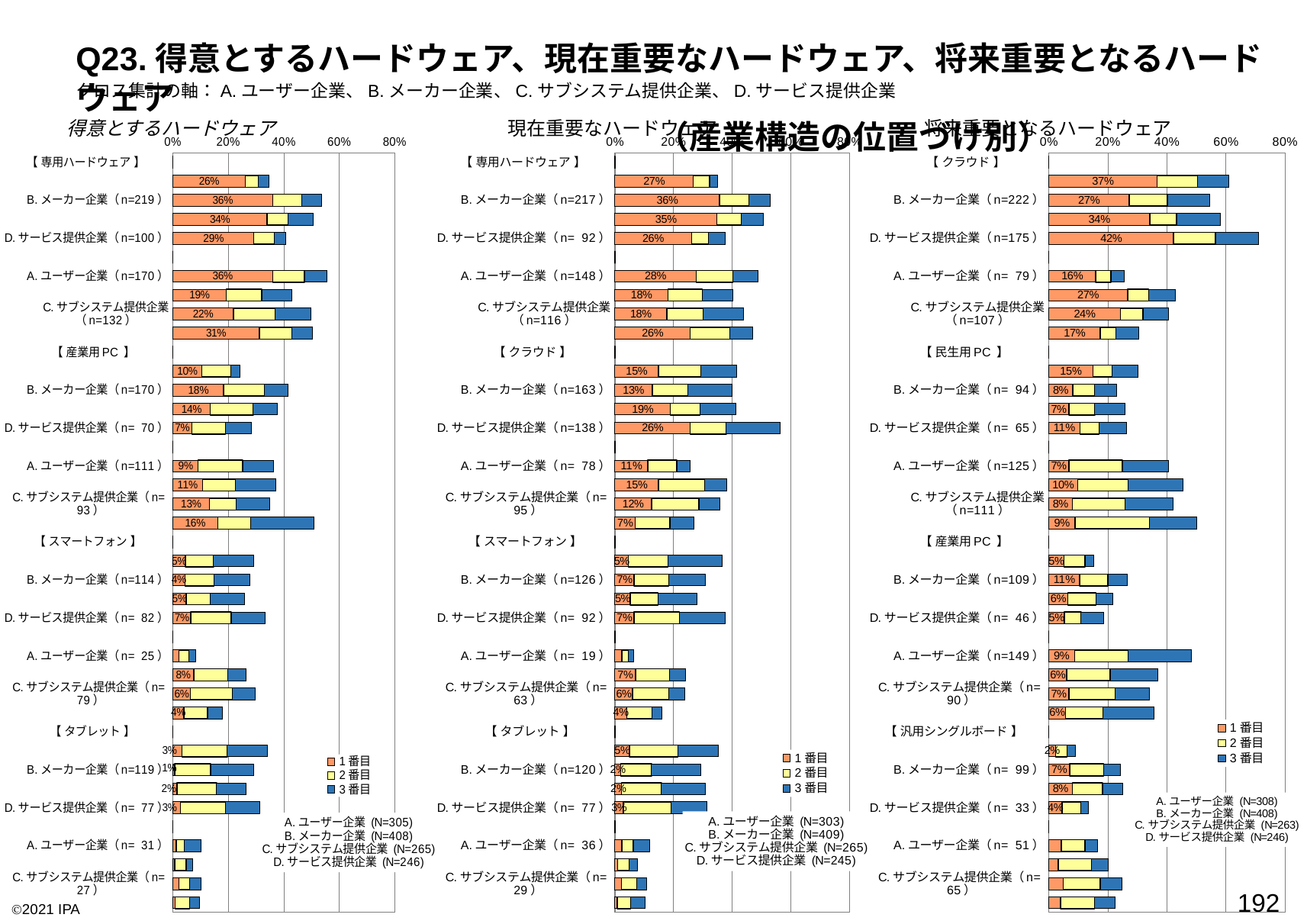

Q23.得意とするハードウェア、現在重要なハードウェア、将来重要となるハードウェア
                                                                             （産業構造の位置づけ別）
クロス集計の軸：A.ユーザー企業、B.メーカー企業、C.サブシステム提供企業、D.サービス提供企業
得意とするハードウェア
現在重要なハードウェア
将来重要となるハードウェア

### Chart:

| Category | 1番目 | 2番目 | 3番目 |
|---|---|---|---|
| 【 専用ハードウェア 】        | 0.0 | 0.0 | 0.0 |
| A.ユーザー企業（n=106） | 0.26229508196721313 | 0.04590163934426229 | 0.03934426229508197 |
| B.メーカー企業（n=219） | 0.3602941176470588 | 0.1053921568627451 | 0.07107843137254902 |
| C.サブシステム提供企業（n=134） | 0.33962264150943394 | 0.07547169811320754 | 0.09056603773584905 |
| D.サービス提供企業（n=100） | 0.2926829268292683 | 0.07317073170731707 | 0.04065040650406504 |
| 【 民生用PC 】           | 0.0 | 0.0 | 0.0 |
| A.ユーザー企業（n=170） | 0.36065573770491804 | 0.11475409836065574 | 0.08196721311475409 |
| B.メーカー企業（n=175） | 0.19362745098039216 | 0.12745098039215685 | 0.10784313725490197 |
| C.サブシステム提供企業（n=132） | 0.2188679245283019 | 0.1509433962264151 | 0.12830188679245283 |
| D.サービス提供企業（n=124） | 0.3130081300813008 | 0.11788617886178862 | 0.07317073170731707 |
| 【 産業用PC 】           | 0.0 | 0.0 | 0.0 |
| A.ユーザー企業（n=  74） | 0.10491803278688525 | 0.10491803278688525 | 0.03278688524590164 |
| B.メーカー企業（n=170） | 0.18382352941176472 | 0.14705882352941177 | 0.0857843137254902 |
| C.サブシステム提供企業（n=100） | 0.13584905660377358 | 0.15471698113207547 | 0.08679245283018867 |
| D.サービス提供企業（n=  70） | 0.06910569105691057 | 0.12195121951219512 | 0.09349593495934959 |
| 【 クラウド 】            | 0.0 | 0.0 | 0.0 |
| A.ユーザー企業（n=111） | 0.09180327868852459 | 0.16065573770491803 | 0.11147540983606558 |
| B.メーカー企業（n=152） | 0.10784313725490197 | 0.11764705882352941 | 0.14705882352941177 |
| C.サブシステム提供企業（n=  93） | 0.1320754716981132 | 0.09811320754716982 | 0.12075471698113208 |
| D.サービス提供企業（n=125） | 0.16260162601626016 | 0.11788617886178862 | 0.22764227642276422 |
| 【 スマートフォン 】         | 0.0 | 0.0 | 0.0 |
| A.ユーザー企業（n=  89） | 0.04590163934426229 | 0.10163934426229508 | 0.14426229508196722 |
| B.メーカー企業（n=114） | 0.04411764705882353 | 0.1053921568627451 | 0.12990196078431374 |
| C.サブシステム提供企業（n=  69） | 0.04905660377358491 | 0.08679245283018867 | 0.12452830188679245 |
| D.サービス提供企業（n=  82） | 0.06504065040650407 | 0.14634146341463414 | 0.12195121951219512 |
| 【 汎用シングルボード 】       | 0.0 | 0.0 | 0.0 |
| A.ユーザー企業（n=  25） | 0.022950819672131147 | 0.036065573770491806 | 0.022950819672131147 |
| B.メーカー企業（n=108） | 0.07598039215686274 | 0.12254901960784313 | 0.0661764705882353 |
| C.サブシステム提供企業（n=  79） | 0.06415094339622641 | 0.1509433962264151 | 0.0830188679245283 |
| D.サービス提供企業（n=  44） | 0.04065040650406504 | 0.08536585365853659 | 0.052845528455284556 |
| 【 タブレット 】           | 0.0 | 0.0 | 0.0 |
| A.ユーザー企業（n=104） | 0.03278688524590164 | 0.16393442622950818 | 0.14426229508196722 |
| B.メーカー企業（n=119） | 0.007352941176470588 | 0.12990196078431374 | 0.15441176470588236 |
| C.サブシステム提供企業（n=  70） | 0.01509433962264151 | 0.14339622641509434 | 0.10566037735849057 |
| D.サービス提供企業（n=  77） | 0.028455284552845527 | 0.16260162601626016 | 0.12195121951219512 |
| 【 エッジサーバー／フォグサーバー 】 | 0.0 | 0.0 | 0.0 |
| A.ユーザー企業（n=  31） | 0.013114754098360656 | 0.029508196721311476 | 0.05901639344262295 |
| B.メーカー企業（n=  29） | 0.007352941176470588 | 0.041666666666666664 | 0.022058823529411766 |
| C.サブシステム提供企業（n=  27） | 0.022641509433962263 | 0.03773584905660377 | 0.04150943396226415 |
| D.サービス提供企業（n=  24） | 0.008130081300813009 | 0.052845528455284556 | 0.036585365853658534 |

### Chart:

| Category | 1番目 | 2番目 | 3番目 |
|---|---|---|---|
| 【 専用ハードウェア 】        | 0.0 | 0.0 | 0.0 |
| A.ユーザー企業（n=106） | 0.26732673267326734 | 0.056105610561056105 | 0.026402640264026403 |
| B.メーカー企業（n=217） | 0.3569682151589242 | 0.10024449877750612 | 0.07334963325183375 |
| C.サブシステム提供企業（n=134） | 0.3471698113207547 | 0.0830188679245283 | 0.07547169811320754 |
| D.サービス提供企業（n=  92） | 0.2612244897959184 | 0.05714285714285714 | 0.05714285714285714 |
| 【 民生用PC 】           | 0.0 | 0.0 | 0.0 |
| A.ユーザー企業（n=148） | 0.27722772277227725 | 0.1254125412541254 | 0.0858085808580858 |
| B.メーカー企業（n=164） | 0.18092909535452323 | 0.11735941320293398 | 0.10268948655256724 |
| C.サブシステム提供企業（n=116） | 0.17735849056603772 | 0.12452830188679245 | 0.13584905660377358 |
| D.サービス提供企業（n=115） | 0.2571428571428571 | 0.1346938775510204 | 0.07755102040816327 |
| 【 クラウド 】            | 0.0 | 0.0 | 0.0 |
| A.ユーザー企業（n=126） | 0.1485148514851485 | 0.14521452145214522 | 0.12211221122112212 |
| B.メーカー企業（n=163） | 0.1271393643031785 | 0.12224938875305623 | 0.1491442542787286 |
| C.サブシステム提供企業（n=109） | 0.18867924528301888 | 0.1018867924528302 | 0.12075471698113208 |
| D.サービス提供企業（n=138） | 0.2571428571428571 | 0.12244897959183673 | 0.1836734693877551 |
| 【 産業用PC 】           | 0.0 | 0.0 | 0.0 |
| A.ユーザー企業（n=  78） | 0.11221122112211221 | 0.09900990099009901 | 0.0462046204620462 |
| B.メーカー企業（n=156） | 0.1491442542787286 | 0.15647921760391198 | 0.07579462102689487 |
| C.サブシステム提供企業（n=  95） | 0.12452830188679245 | 0.16226415094339622 | 0.07169811320754717 |
| D.サービス提供企業（n=  66） | 0.06938775510204082 | 0.11836734693877551 | 0.08163265306122448 |
| 【 スマートフォン 】         | 0.0 | 0.0 | 0.0 |
| A.ユーザー企業（n=111） | 0.0462046204620462 | 0.1353135313531353 | 0.1848184818481848 |
| B.メーカー企業（n=126） | 0.06601466992665037 | 0.11735941320293398 | 0.12469437652811736 |
| C.サブシステム提供企業（n=  74） | 0.052830188679245285 | 0.09433962264150944 | 0.1320754716981132 |
| D.サービス提供企業（n=  92） | 0.0653061224489796 | 0.15510204081632653 | 0.15510204081632653 |
| 【 汎用シングルボード 】       | 0.0 | 0.0 | 0.0 |
| A.ユーザー企業（n=  19） | 0.0231023102310231 | 0.0231023102310231 | 0.0165016501650165 |
| B.メーカー企業（n=  99） | 0.07090464547677261 | 0.11491442542787286 | 0.05623471882640587 |
| C.サブシステム提供企業（n=  63） | 0.06037735849056604 | 0.12452830188679245 | 0.052830188679245285 |
| D.サービス提供企業（n=  39） | 0.04081632653061224 | 0.08571428571428572 | 0.0326530612244898 |
| 【 タブレット 】           | 0.0 | 0.0 | 0.0 |
| A.ユーザー企業（n=107） | 0.04950495049504951 | 0.16501650165016502 | 0.13861386138613863 |
| B.メーカー企業（n=120） | 0.019559902200488997 | 0.10513447432762836 | 0.1687041564792176 |
| C.サブシステム提供企業（n=  82） | 0.022641509433962263 | 0.13584905660377358 | 0.1509433962264151 |
| D.サービス提供企業（n=  77） | 0.02857142857142857 | 0.16326530612244897 | 0.12244897959183673 |
| 【 エッジサーバー／フォグサーバー 】 | 0.0 | 0.0 | 0.0 |
| A.ユーザー企業（n=  36） | 0.0231023102310231 | 0.039603960396039604 | 0.056105610561056105 |
| B.メーカー企業（n=  32） | 0.009779951100244499 | 0.039119804400977995 | 0.029339853300733496 |
| C.サブシステム提供企業（n=  29） | 0.022641509433962263 | 0.052830188679245285 | 0.033962264150943396 |
| D.サービス提供企業（n=  25） | 0.00816326530612245 | 0.044897959183673466 | 0.04897959183673469 |

### Chart:

| Category | 1番目 | 2番目 | 3番目 |
|---|---|---|---|
| 【 クラウド 】            | 0.0 | 0.0 | 0.0 |
| A.ユーザー企業（n=188） | 0.36688311688311687 | 0.13636363636363635 | 0.10714285714285714 |
| B.メーカー企業（n=222） | 0.27205882352941174 | 0.12990196078431374 | 0.14215686274509803 |
| C.サブシステム提供企業（n=153） | 0.34220532319391633 | 0.09125475285171103 | 0.1482889733840304 |
| D.サービス提供企業（n=175） | 0.42276422764227645 | 0.14227642276422764 | 0.14634146341463414 |
| 【 専用ハードウェア 】        | 0.0 | 0.0 | 0.0 |
| A.ユーザー企業（n=  79） | 0.1590909090909091 | 0.05194805194805195 | 0.045454545454545456 |
| B.メーカー企業（n=175） | 0.26715686274509803 | 0.07107843137254902 | 0.09068627450980392 |
| C.サブシステム提供企業（n=107） | 0.24334600760456274 | 0.07604562737642585 | 0.08745247148288973 |
| D.サービス提供企業（n=  75） | 0.17479674796747968 | 0.052845528455284556 | 0.07723577235772358 |
| 【 民生用PC 】           | 0.0 | 0.0 | 0.0 |
| A.ユーザー企業（n=  93） | 0.14935064935064934 | 0.06493506493506493 | 0.08766233766233766 |
| B.メーカー企業（n=  94） | 0.08088235294117647 | 0.07352941176470588 | 0.07598039215686274 |
| C.サブシステム提供企業（n=  68） | 0.06844106463878327 | 0.08745247148288973 | 0.10266159695817491 |
| D.サービス提供企業（n=  65） | 0.10569105691056911 | 0.06504065040650407 | 0.09349593495934959 |
| 【 スマートフォン 】         | 0.0 | 0.0 | 0.0 |
| A.ユーザー企業（n=125） | 0.06818181818181818 | 0.18181818181818182 | 0.15584415584415584 |
| B.メーカー企業（n=186） | 0.09803921568627451 | 0.1715686274509804 | 0.18627450980392157 |
| C.サブシステム提供企業（n=111） | 0.07984790874524715 | 0.17870722433460076 | 0.1634980988593156 |
| D.サービス提供企業（n=123） | 0.08943089430894309 | 0.25203252032520324 | 0.15853658536585366 |
| 【 産業用PC 】           | 0.0 | 0.0 | 0.0 |
| A.ユーザー企業（n=  47） | 0.05194805194805195 | 0.07142857142857142 | 0.02922077922077922 |
| B.メーカー企業（n=109） | 0.1053921568627451 | 0.09558823529411764 | 0.0661764705882353 |
| C.サブシステム提供企業（n=  57） | 0.06463878326996197 | 0.09505703422053231 | 0.057034220532319393 |
| D.サービス提供企業（n=  46） | 0.052845528455284556 | 0.056910569105691054 | 0.07723577235772358 |
| 【 タブレット 】           | 0.0 | 0.0 | 0.0 |
| A.ユーザー企業（n=149） | 0.08766233766233766 | 0.18181818181818182 | 0.21428571428571427 |
| B.メーカー企業（n=151） | 0.061274509803921566 | 0.14705882352941177 | 0.16176470588235295 |
| C.サブシステム提供企業（n=  90） | 0.06844106463878327 | 0.155893536121673 | 0.11787072243346007 |
| D.サービス提供企業（n=  88） | 0.056910569105691054 | 0.12601626016260162 | 0.17479674796747968 |
| 【 汎用シングルボード 】       | 0.0 | 0.0 | 0.0 |
| A.ユーザー企業（n=  28） | 0.022727272727272728 | 0.03896103896103896 | 0.02922077922077922 |
| B.メーカー企業（n=  99） | 0.07107843137254902 | 0.11519607843137254 | 0.056372549019607844 |
| C.サブシステム提供企業（n=  66） | 0.07984790874524715 | 0.10266159695817491 | 0.06844106463878327 |
| D.サービス提供企業（n=  33） | 0.044715447154471545 | 0.06504065040650407 | 0.024390243902439025 |
| 【 エッジサーバー／フォグサーバー 】 | 0.0 | 0.0 | 0.0 |
| A.ユーザー企業（n=  51） | 0.04220779220779221 | 0.08116883116883117 | 0.04220779220779221 |
| B.メーカー企業（n=  82） | 0.031862745098039214 | 0.11274509803921569 | 0.056372549019607844 |
| C.サブシステム提供企業（n=  65） | 0.049429657794676805 | 0.12547528517110265 | 0.07224334600760456 |
| D.サービス提供企業（n=  55） | 0.04065040650406504 | 0.11382113821138211 | 0.06910569105691057 |